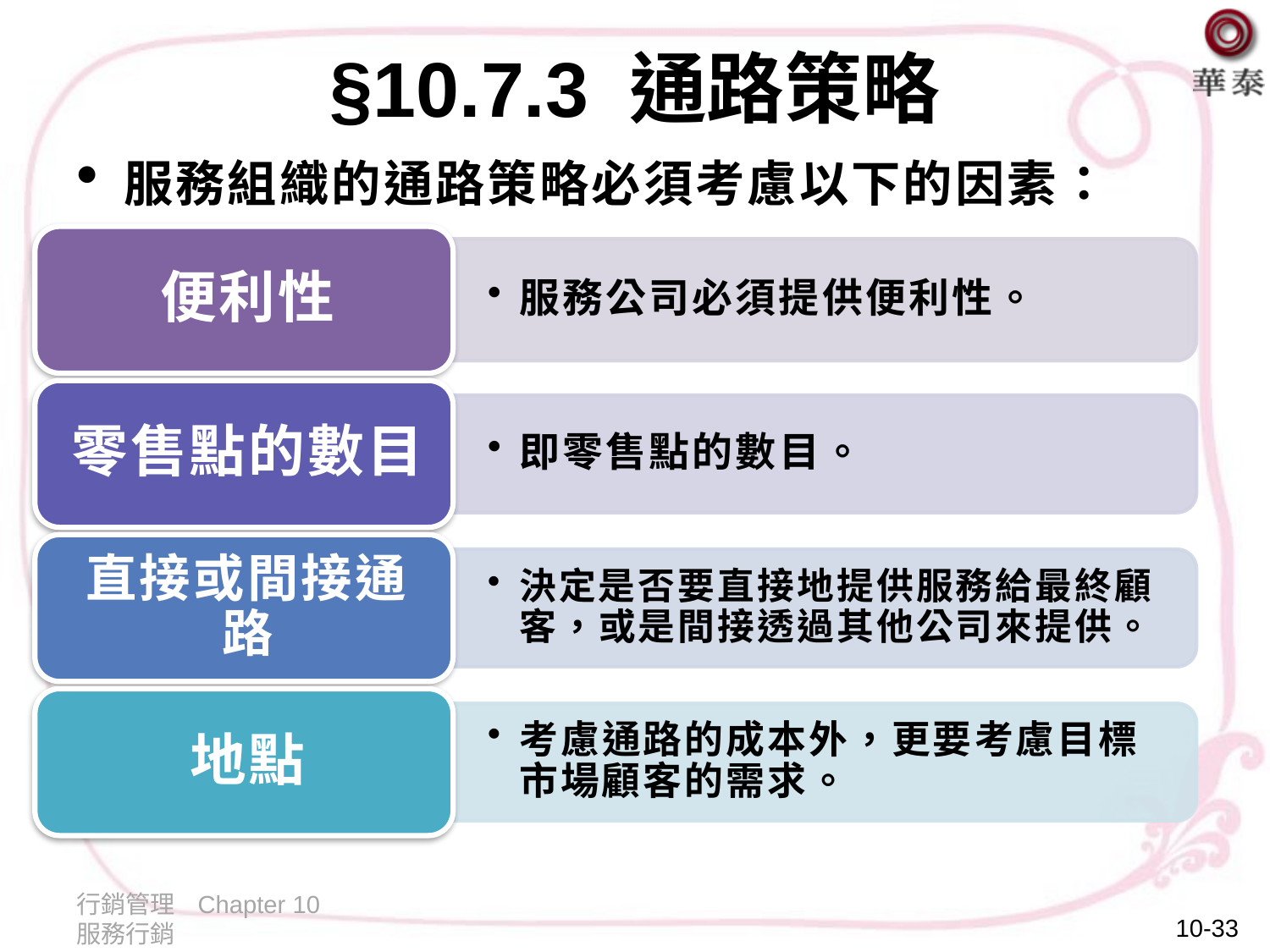

# §10.7.3 通路策略
服務組織的通路策略必須考慮以下的因素：
服務公司必須提供便利性。
便利性
即零售點的數目。
零售點的數目
決定是否要直接地提供服務給最終顧客，或是間接透過其他公司來提供。
直接或間接通路
考慮通路的成本外，更要考慮目標市場顧客的需求。
地點
行銷管理   Chapter 10   服務行銷
10-33